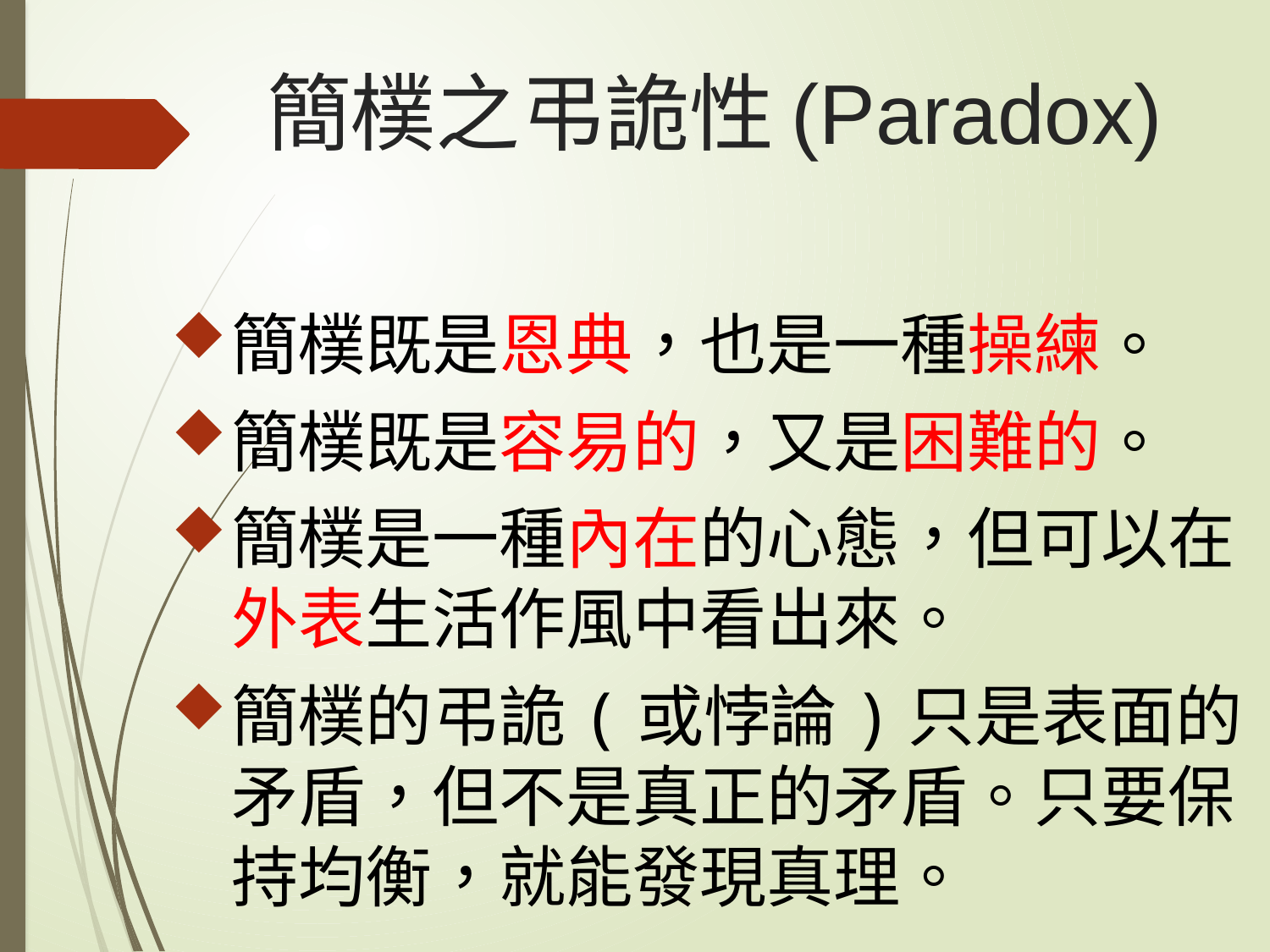

# 簡樸之弔詭性(Paradox)
簡樸既是恩典，也是一種操練。
簡樸既是容易的，又是困難的。
簡樸是一種內在的心態，但可以在外表生活作風中看出來。
簡樸的弔詭(或悖論)只是表面的矛盾，但不是真正的矛盾。只要保持均衡，就能發現真理。